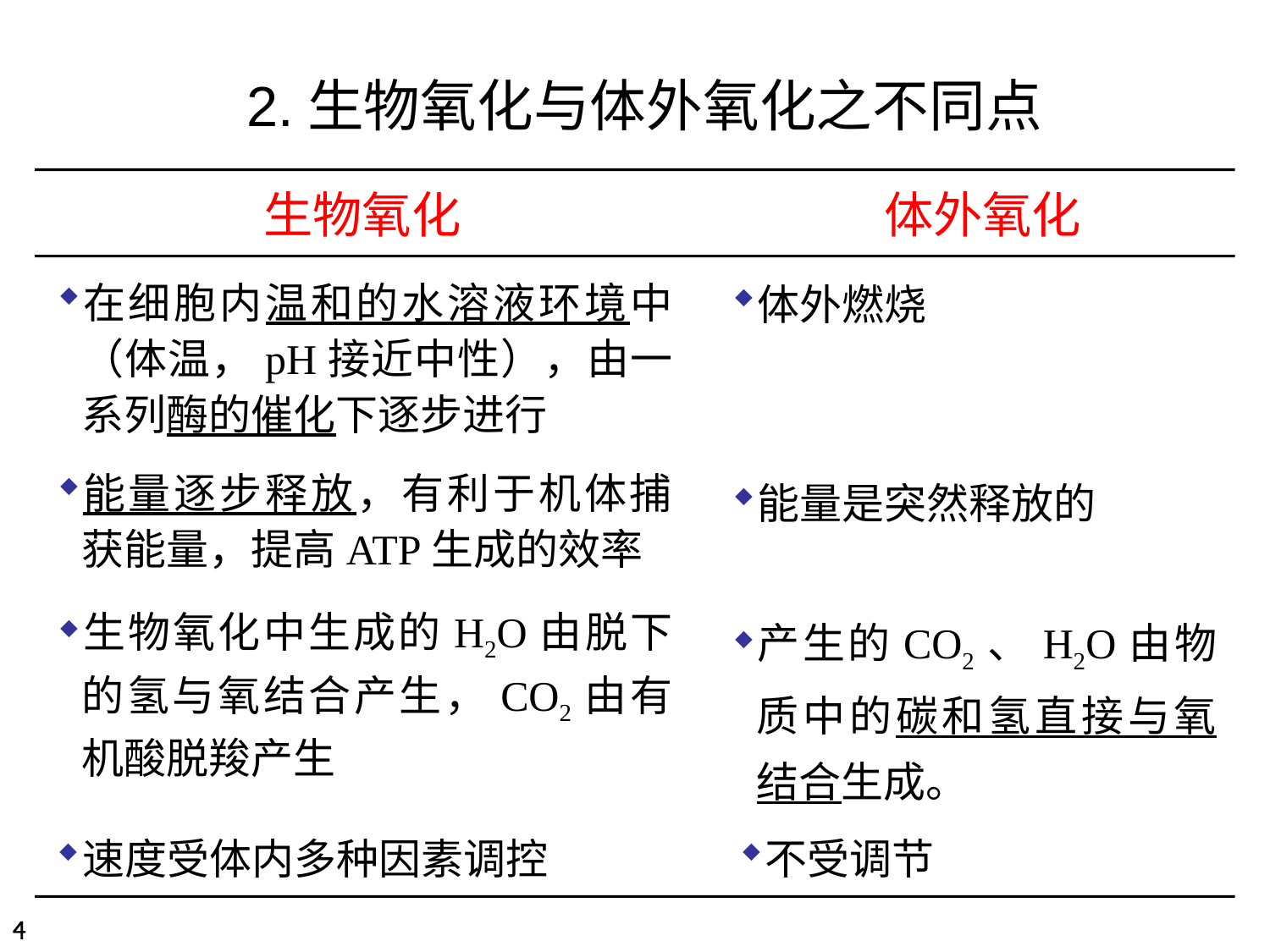

2.生物氧化与体外氧化之不同点

生物氧化
体外氧化

体外燃烧
在细胞内温和的水溶液环境中（体温，pH接近中性），由一系列酶的催化下逐步进行
能量逐步释放，有利于机体捕获能量，提高ATP生成的效率
能量是突然释放的
生物氧化中生成的H2O由脱下的氢与氧结合产生，CO2由有机酸脱羧产生
产生的CO2、H2O由物质中的碳和氢直接与氧结合生成。
速度受体内多种因素调控
不受调节
4